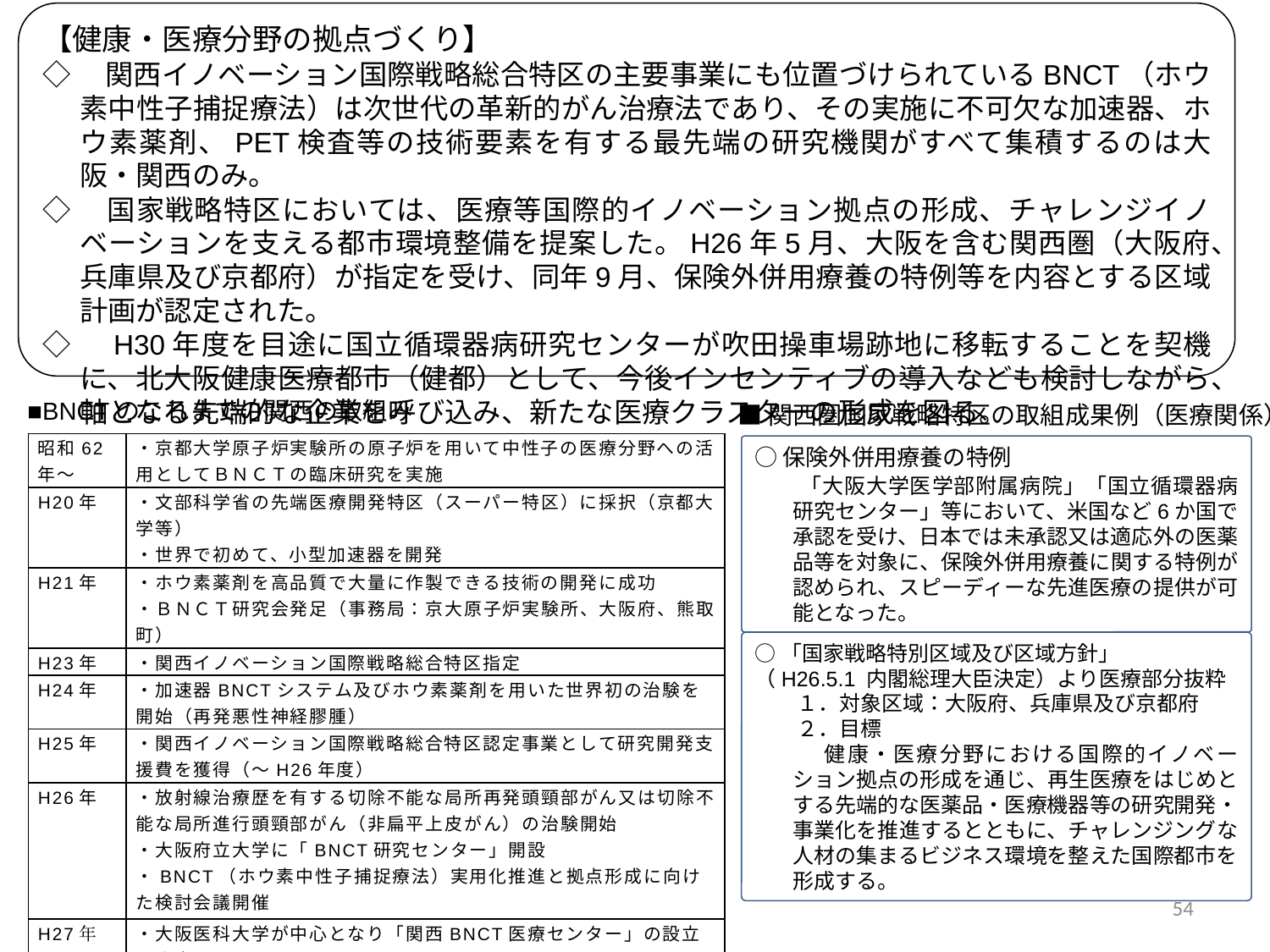

【健康・医療分野の拠点づくり】
◇　関西イノベーション国際戦略総合特区の主要事業にも位置づけられているBNCT（ホウ素中性子捕捉療法）は次世代の革新的がん治療法であり、その実施に不可欠な加速器、ホウ素薬剤、PET検査等の技術要素を有する最先端の研究機関がすべて集積するのは大阪・関西のみ。
◇　国家戦略特区においては、医療等国際的イノベーション拠点の形成、チャレンジイノベーションを支える都市環境整備を提案した。H26年5月、大阪を含む関西圏（大阪府、兵庫県及び京都府）が指定を受け、同年9月、保険外併用療養の特例等を内容とする区域計画が認定された。
◇　H30年度を目途に国立循環器病研究センターが吹田操車場跡地に移転することを契機に、北大阪健康医療都市（健都）として、今後インセンティブの導入なども検討しながら、軸となる先端的な企業を呼び込み、新たな医療クラスターの形成を図る。

■BNCTのこれまでの関西の取組み
■関⻄圏国家戦略特区の取組成果例（医療関係）
| 昭和62年～ | ・京都大学原子炉実験所の原子炉を用いて中性子の医療分野への活用としてＢＮＣＴの臨床研究を実施 |
| --- | --- |
| H20年 | ・文部科学省の先端医療開発特区（スーパー特区）に採択（京都大学等） ・世界で初めて、小型加速器を開発 |
| H21年 | ・ホウ素薬剤を高品質で大量に作製できる技術の開発に成功 ・ＢＮＣＴ研究会発足（事務局：京大原子炉実験所、大阪府、熊取町） |
| H23年 | ・関西イノベーション国際戦略総合特区指定 |
| H24年 | ・加速器BNCTシステム及びホウ素薬剤を用いた世界初の治験を開始（再発悪性神経膠腫） |
| H25年 | ・関西イノベーション国際戦略総合特区認定事業として研究開発支援費を獲得（～H26年度） |
| H26年 | ・放射線治療歴を有する切除不能な局所再発頭頸部がん又は切除不能な局所進行頭頸部がん（非扁平上皮がん）の治験開始 ・大阪府立大学に「BNCT研究センター」開設 ・BNCT（ホウ素中性子捕捉療法）実用化推進と拠点形成に向けた検討会議開催 |
| H27年 | ・大阪医科大学が中心となり「関西BNCT医療センター」の設立を発表 |
○保険外併用療養の特例
　　「⼤阪⼤学医学部附属病院」「国⽴循環器病研究センター」等において、米国など6か国で承認を受け、日本では未承認又は適応外の医薬品等を対象に、保険外併用療養に関する特例が認められ、スピーディーな先進医療の提供が可能となった。
○「国家戦略特別区域及び区域方針」
（H26.5.1 内閣総理大臣決定）より医療部分抜粋
　　１．対象区域：大阪府、兵庫県及び京都府
　　２．目標
　　　健康・医療分野における国際的イノベーション拠点の形成を通じ、再生医療をはじめとする先端的な医薬品・医療機器等の研究開発・事業化を推進するとともに、チャレンジングな人材の集まるビジネス環境を整えた国際都市を形成する。
54